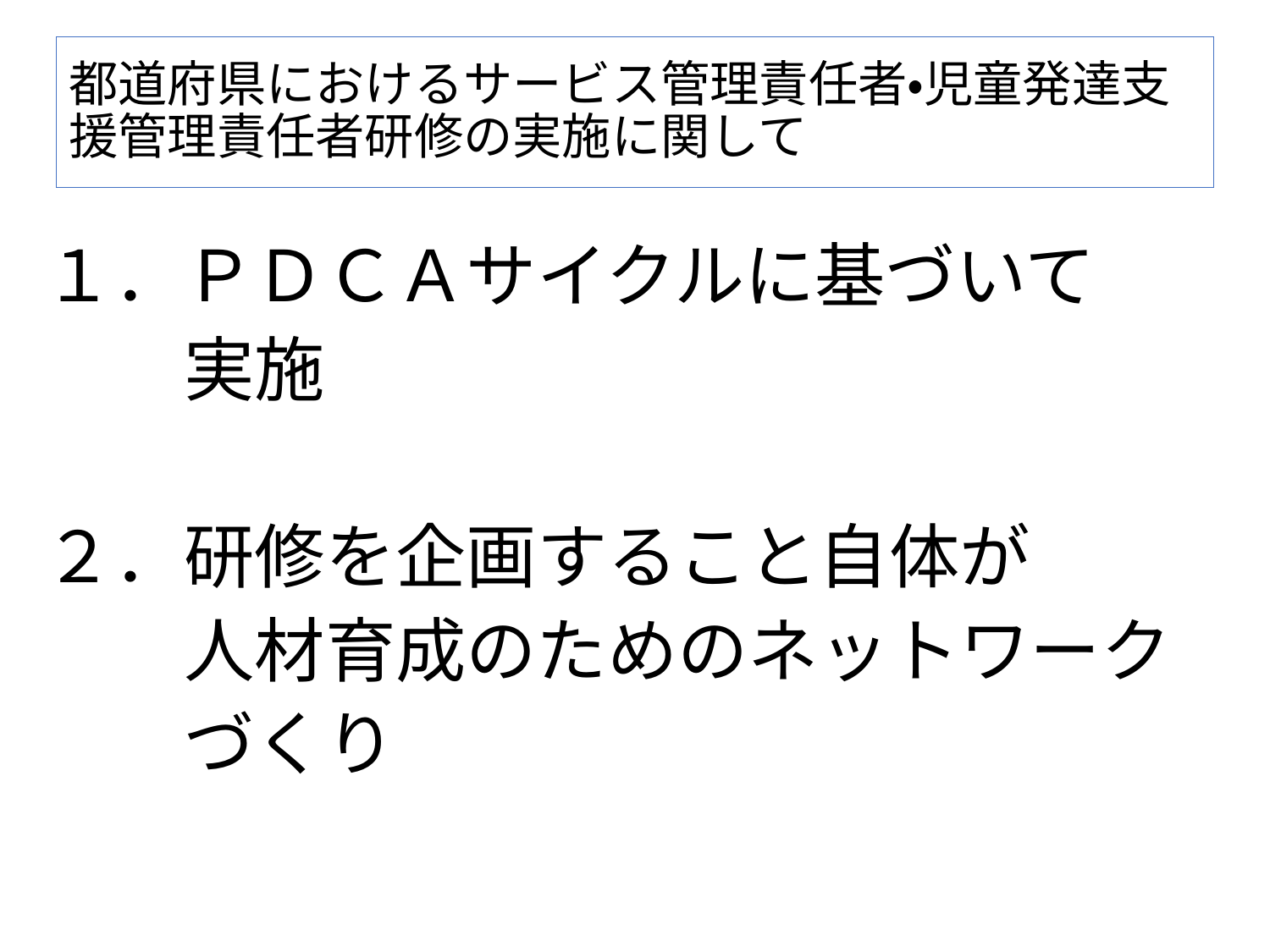

# 都道府県におけるサービス管理責任者・児童発達支援管理責任者研修の実施に関して
１．ＰＤＣＡサイクルに基づいて
　　実施

２．研修を企画すること自体が
　　人材育成のためのネットワーク
　　づくり